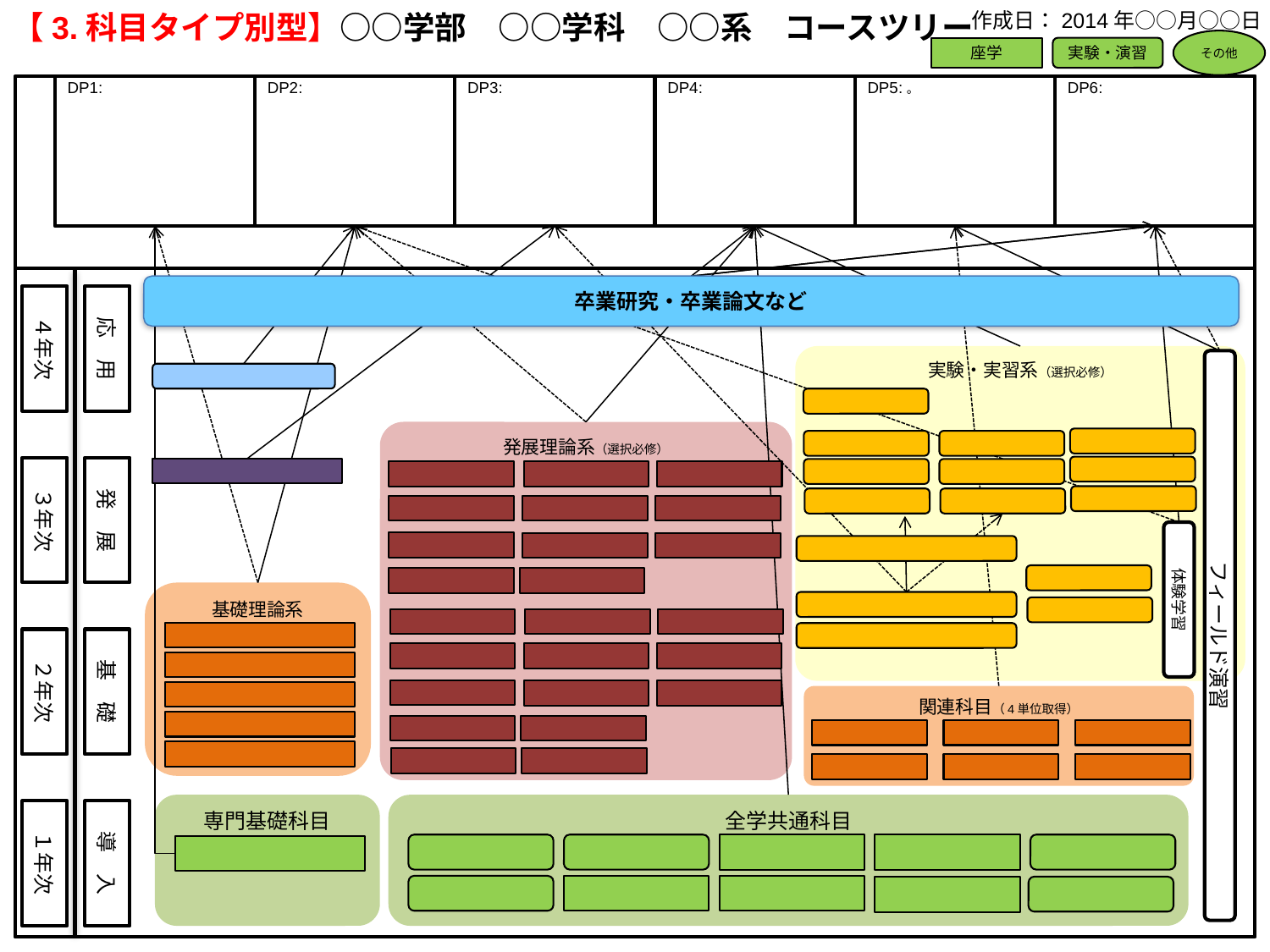

【3.科目タイプ別型】○○学部　○○学科　○○系　コースツリー
作成日：2014年○○月○○日
その他
座学
実験・演習

DP1:
DP2:
DP3:
DP4:
DP5:。
DP6:

卒業研究・卒業論文など
４年次
応　用
実験・実習系（選択必修）
フィールド演習

発展理論系（選択必修）

３年次
発　展

体験学習

基礎理論系

２年次
基　礎

関連科目（4単位取得）

専門基礎科目
全学共通科目
１年次
導　入